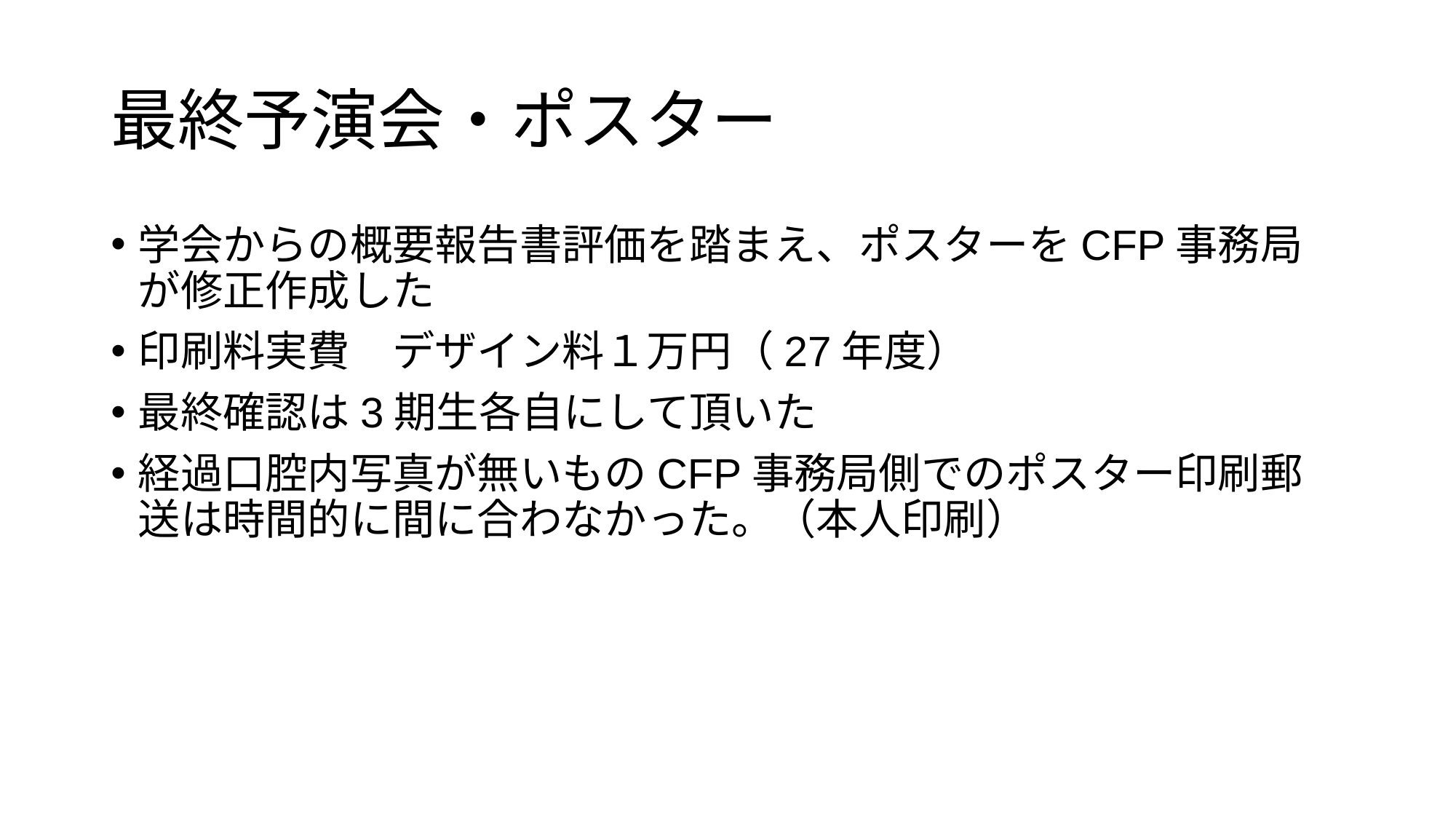

# 最終予演会・ポスター
学会からの概要報告書評価を踏まえ、ポスターをCFP事務局が修正作成した
印刷料実費　デザイン料１万円（27年度）
最終確認は3期生各自にして頂いた
経過口腔内写真が無いものCFP事務局側でのポスター印刷郵送は時間的に間に合わなかった。（本人印刷）